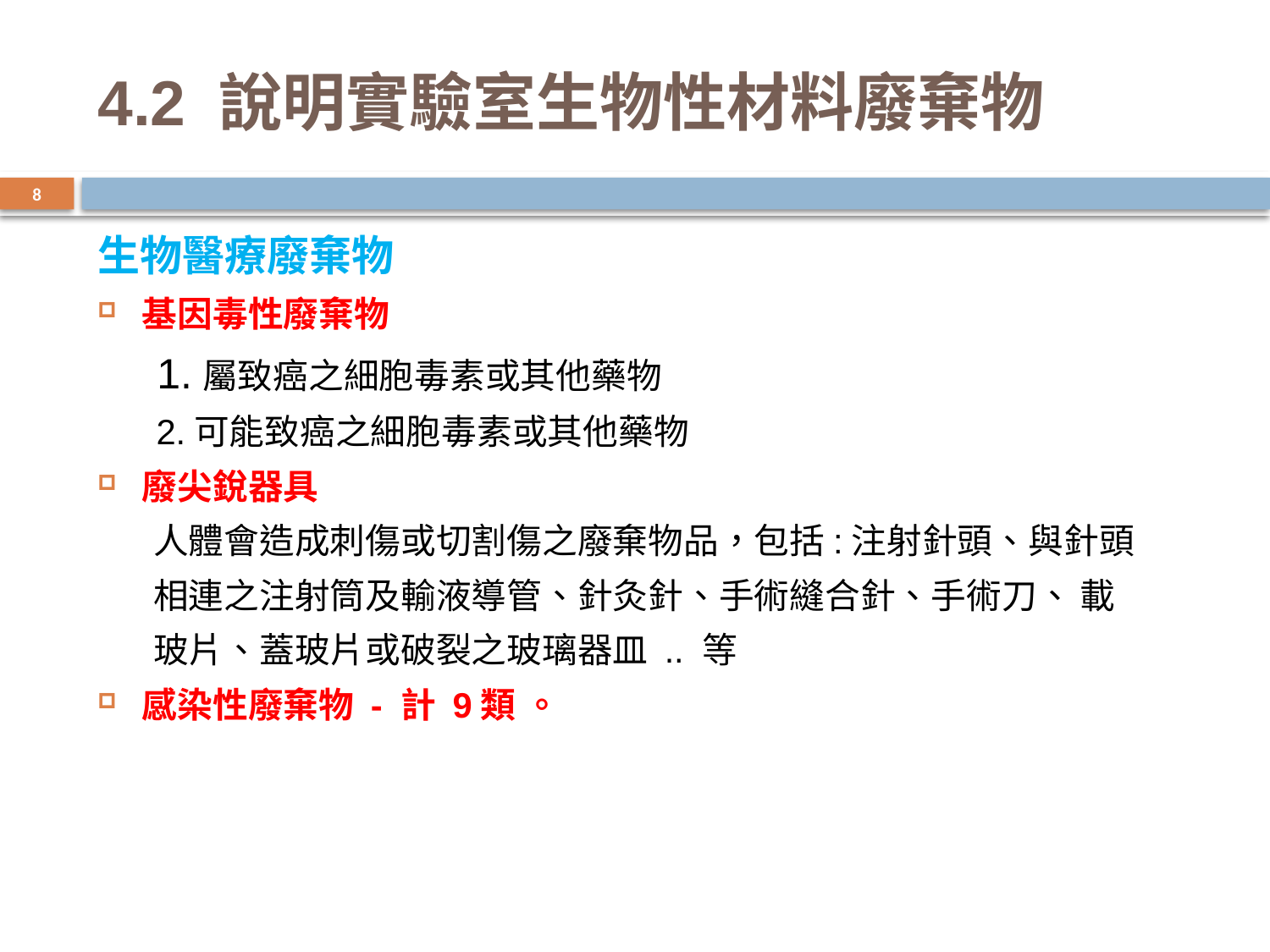

# 4.2 說明實驗室生物性材料廢棄物
8
生物醫療廢棄物
基因毒性廢棄物
     1.屬致癌之細胞毒素或其他藥物
      2.可能致癌之細胞毒素或其他藥物
廢尖銳器具
      人體會造成刺傷或切割傷之廢棄物品，包括:注射針頭、與針頭
      相連之注射筒及輸液導管、針灸針、手術縫合針、手術刀、 載
      玻片、蓋玻片或破裂之玻璃器皿 .. 等
感染性廢棄物 - 計 9類 。